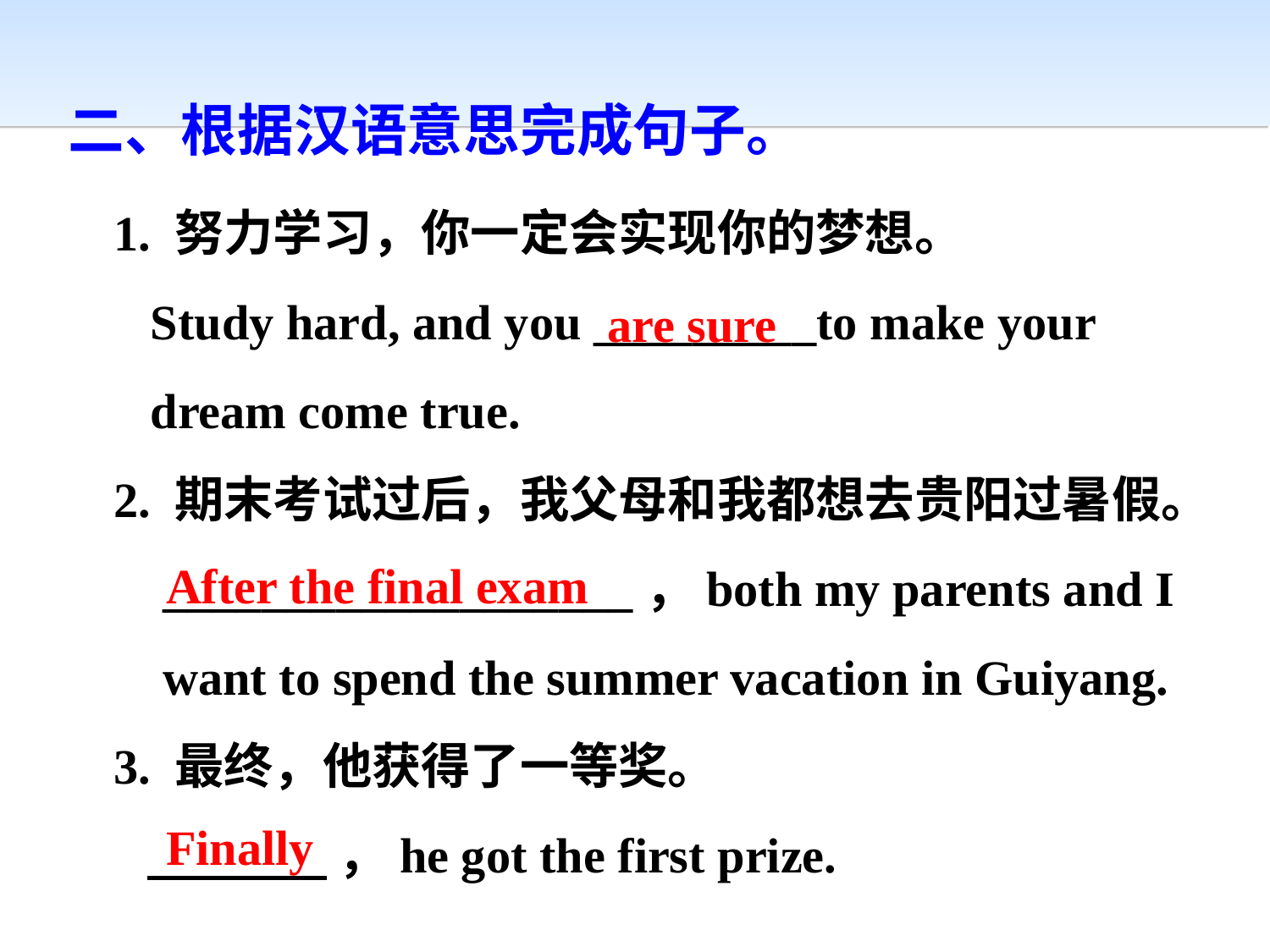

二、根据汉语意思完成句子。
1. 努力学习，你一定会实现你的梦想。
   Study hard, and you _________to make your
   dream come true.
2. 期末考试过后，我父母和我都想去贵阳过暑假。
    ___________________，both my parents and I
    want to spend the summer vacation in Guiyang.
3. 最终，他获得了一等奖。
                   ，he got the first prize.
are sure
After the final exam
Finally